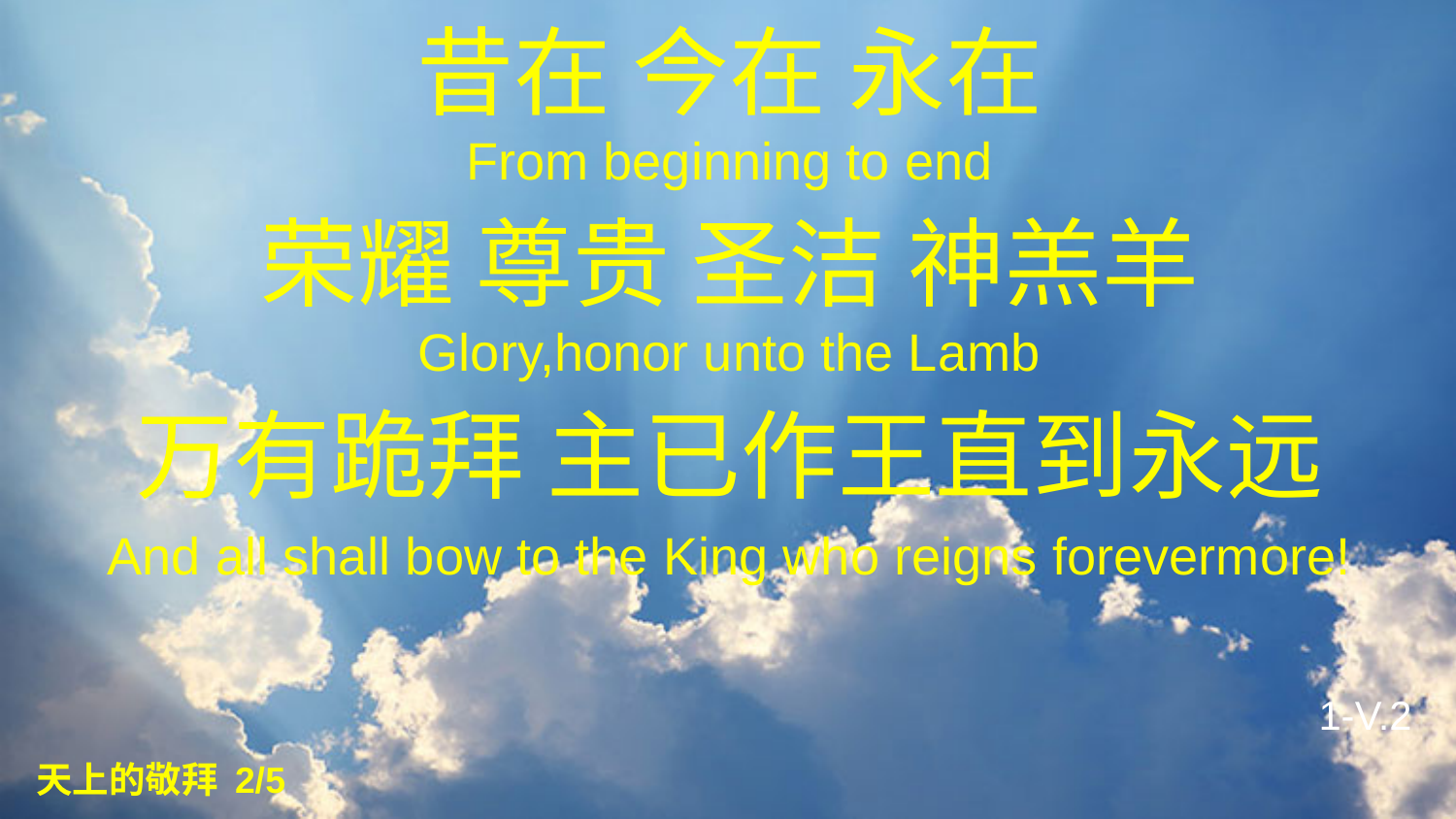

昔在 今在 永在
From beginning to end
荣耀 尊贵 圣洁 神羔羊
Glory,honor unto the Lamb
万有跪拜 主已作王直到永远
And all shall bow to the King who reigns forevermore!

1-V.2

天上的敬拜 2/5